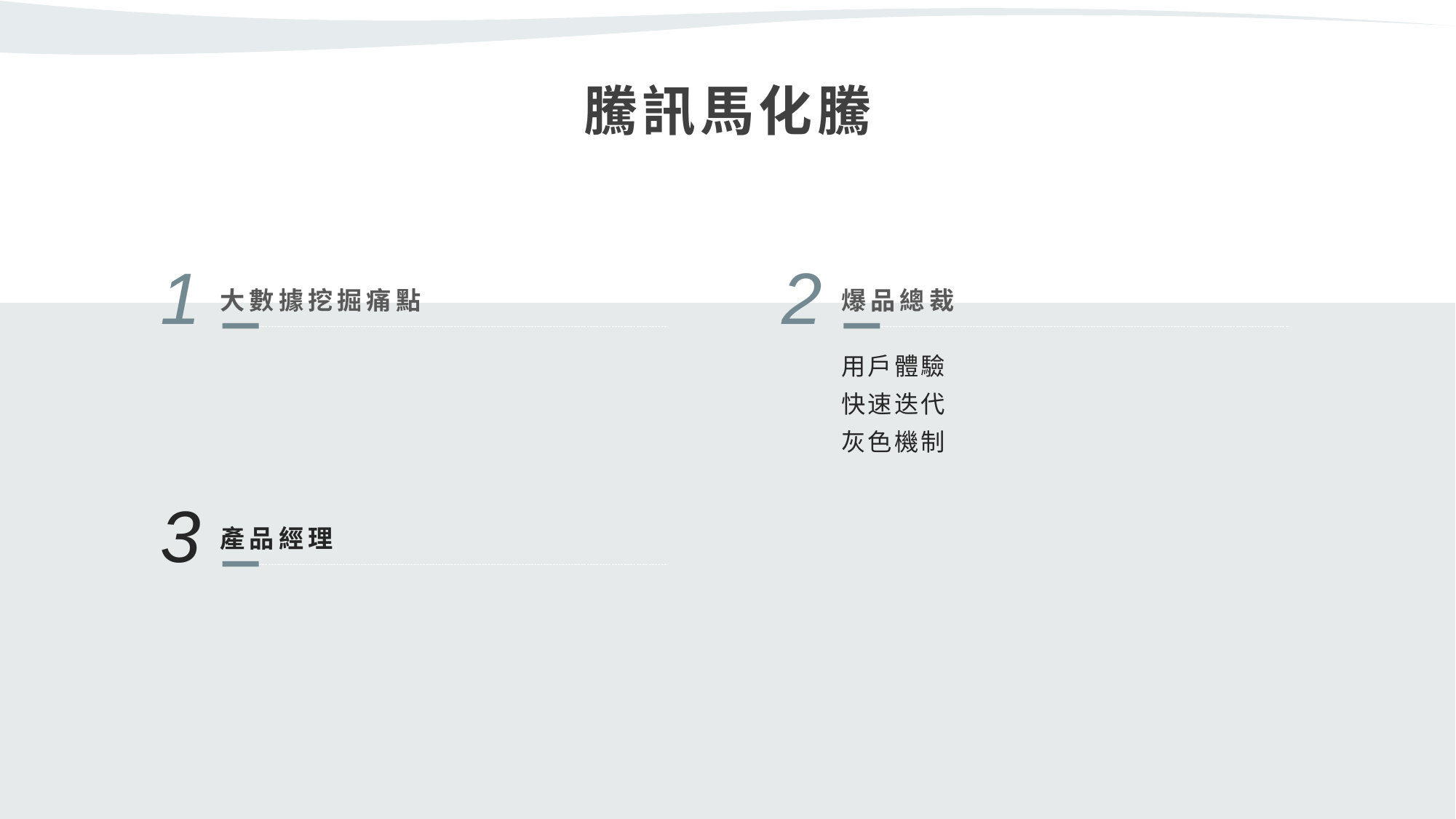

騰訊馬化騰
1
2
大數據挖掘痛點
爆品總裁

用戶體驗
快速迭代
灰色機制
3
產品經理